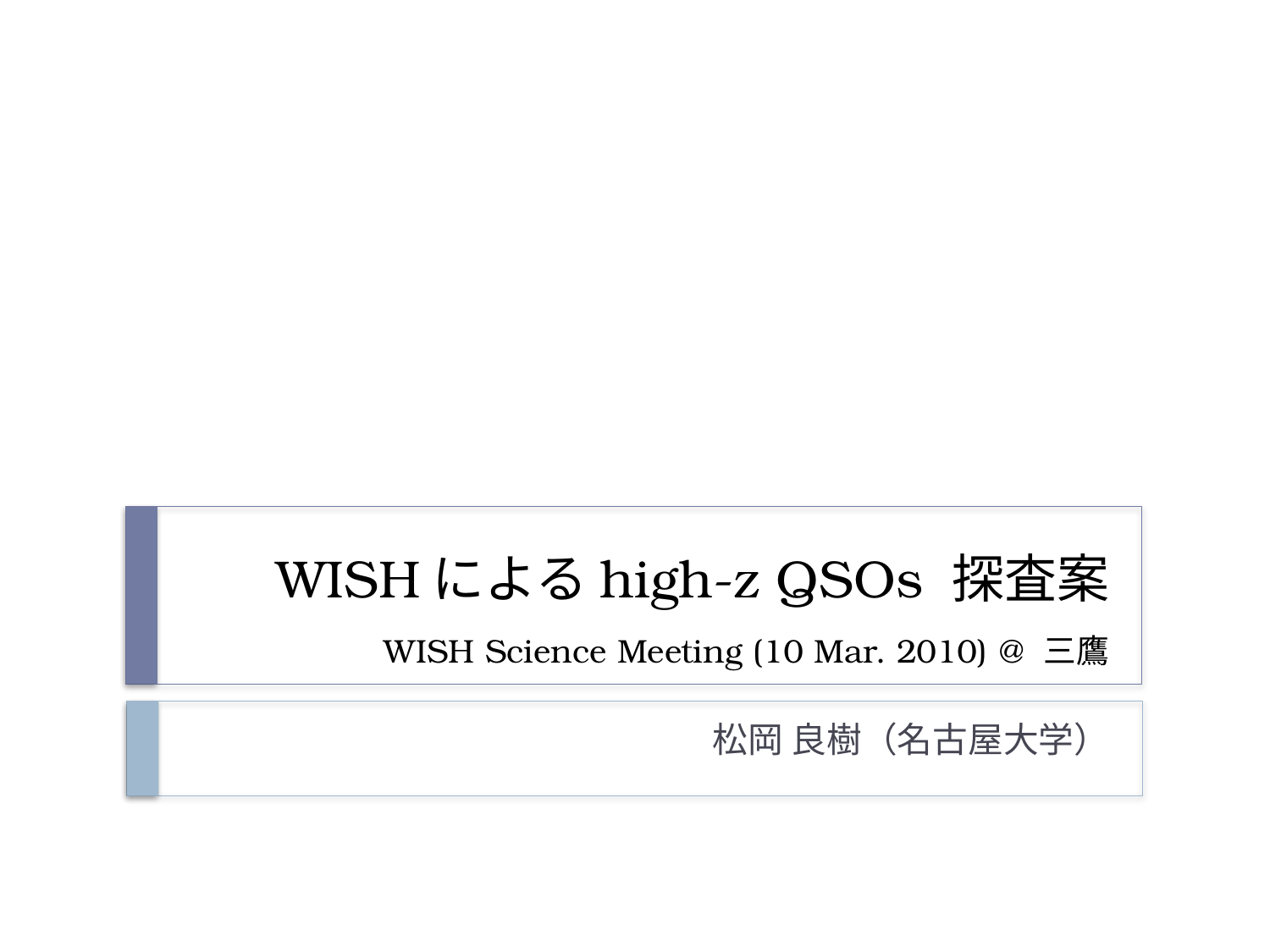

# WISHによるhigh-z QSOs 探査案 WISH Science Meeting (10 Mar. 2010) @ 三鷹
松岡 良樹（名古屋大学）